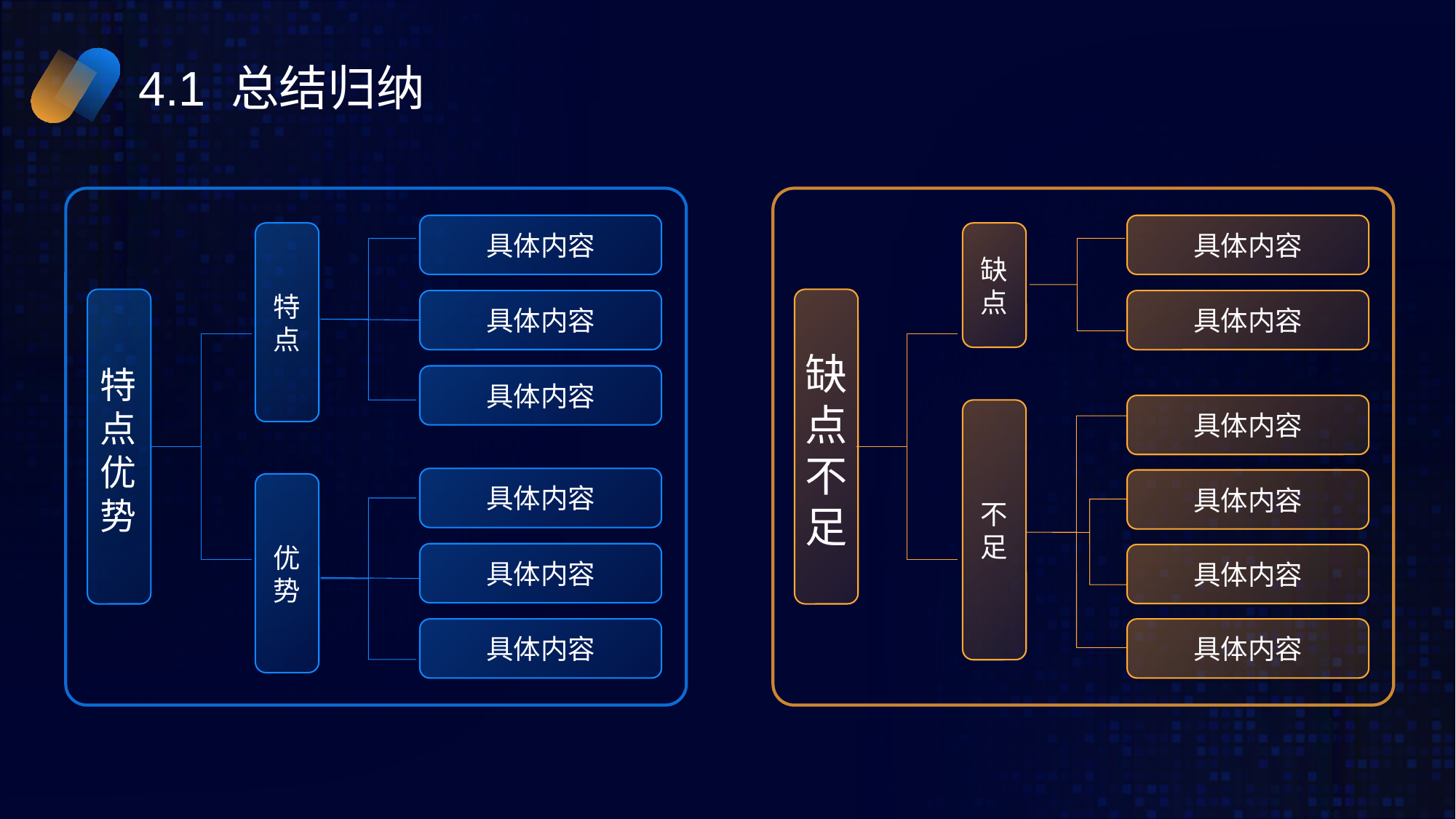

# 4.1 总结归纳

具体内容
具体内容
特点
缺点

具体内容
具体内容

缺点不足
特点优势
具体内容
具体内容
不足

具体内容
具体内容
优势

具体内容
具体内容
具体内容
具体内容